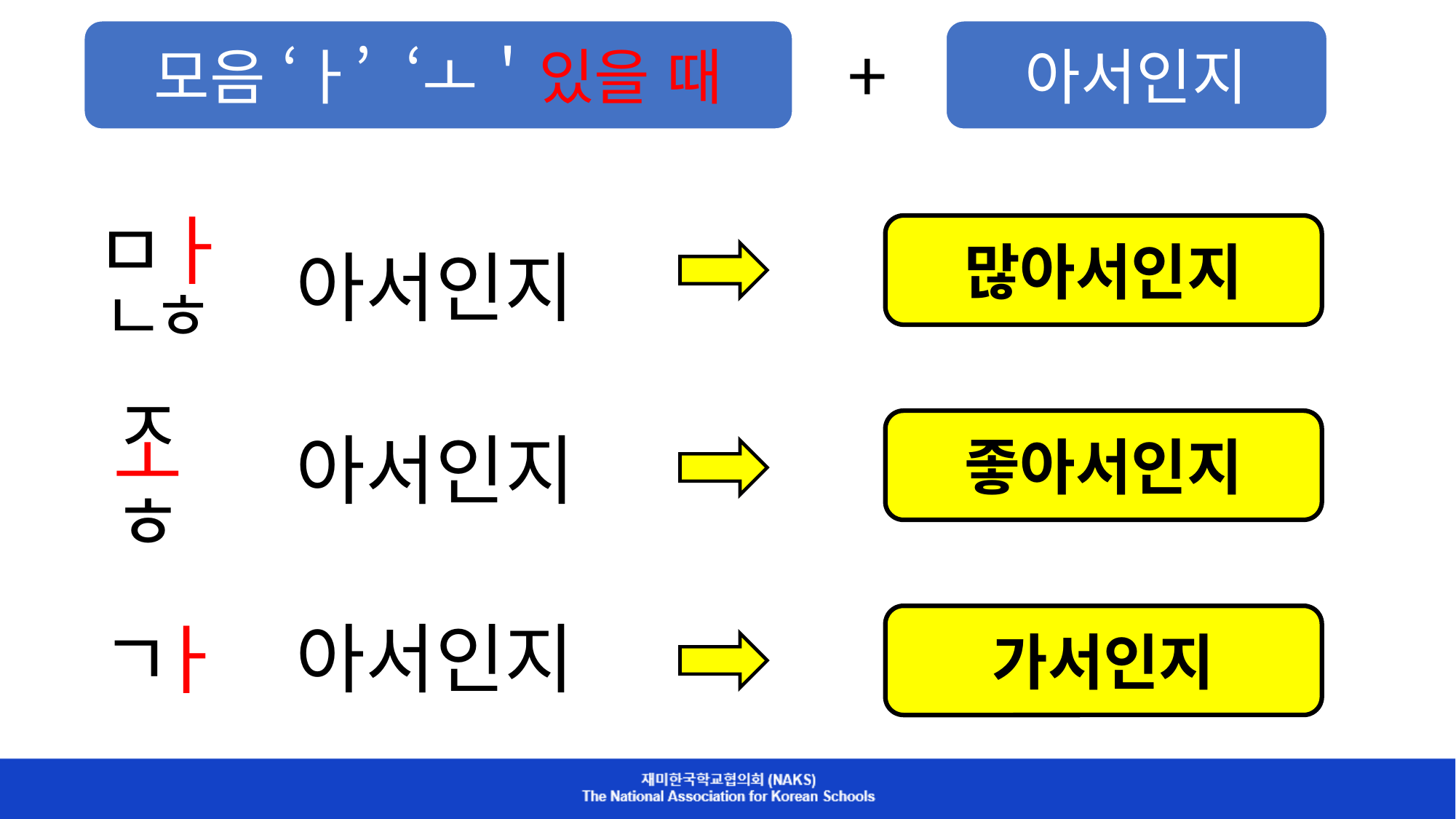

+
모음 ‘ㅏ’  ‘ㅗ＇있을 때
아서인지
ㅁ
ㅏ
ㄴ
ㅎ
많아서인지
아서인지

ㅈ
ㅗ
ㅎ
좋아서인지
아서인지

ㄱ
ㅏ
아서인지
가서인지